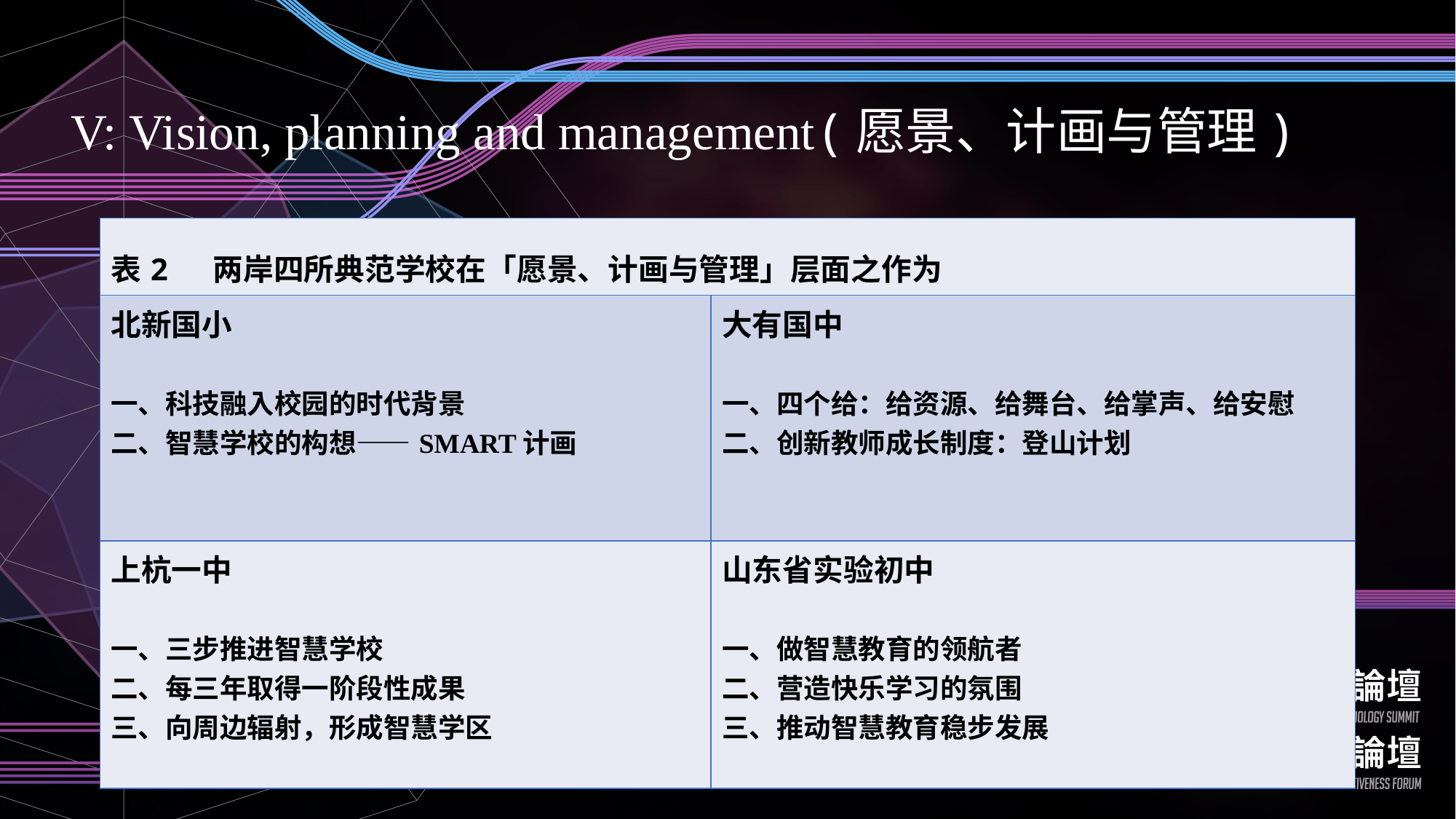

# V: Vision, planning and management(愿景、计画与管理)
| 表2 两岸四所典范学校在「愿景、计画与管理」层面之作为 |  |
| --- | --- |
| 北新国小 一、科技融入校园的时代背景 二、智慧学校的构想——SMART计画 | 大有国中 一、四个给：给资源、给舞台、给掌声、给安慰 二、创新教师成长制度：登山计划 |
| 上杭一中 一、三步推进智慧学校 二、每三年取得一阶段性成果 三、向周边辐射，形成智慧学区 | 山东省实验初中 一、做智慧教育的领航者 二、营造快乐学习的氛围 三、推动智慧教育稳步发展 |